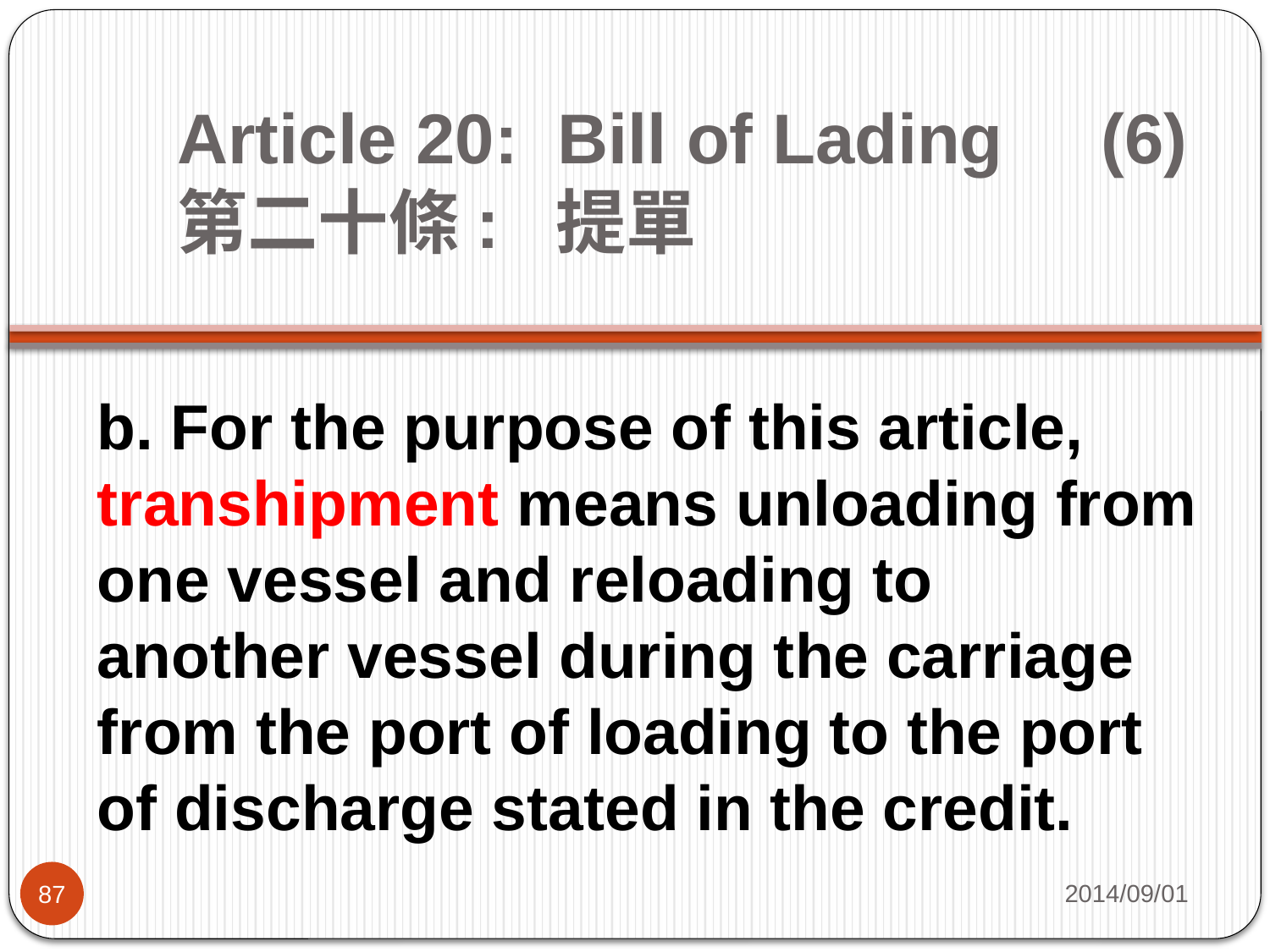

# Article 20:  Bill of Lading     (6) 第二十條:  提單
b. For the purpose of this article, transhipment means unloading from one vessel and reloading to another vessel during the carriage from the port of loading to the port of discharge stated in the credit.
2014/09/01
87